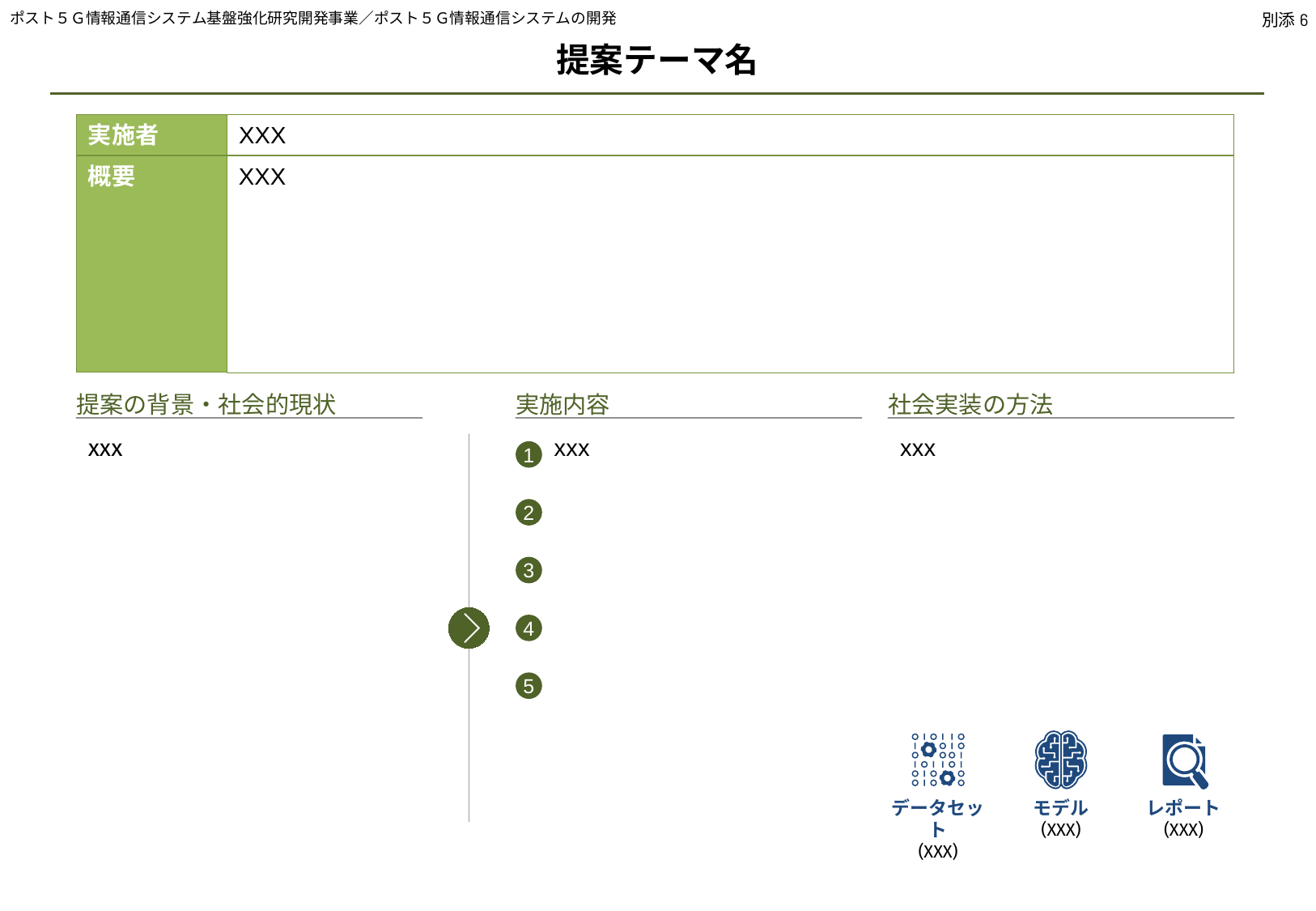

ポスト５Ｇ情報通信システム基盤強化研究開発事業／ポスト５Ｇ情報通信システムの開発
別添6
提案テーマ名
実施者
XXX
概要

XXX
提案の背景・社会的現状
実施内容
社会実装の方法
xxx
xxx
xxx

1
2
3
4

5

データセット
(XXX)
モデル
(XXX)
レポート
(XXX)